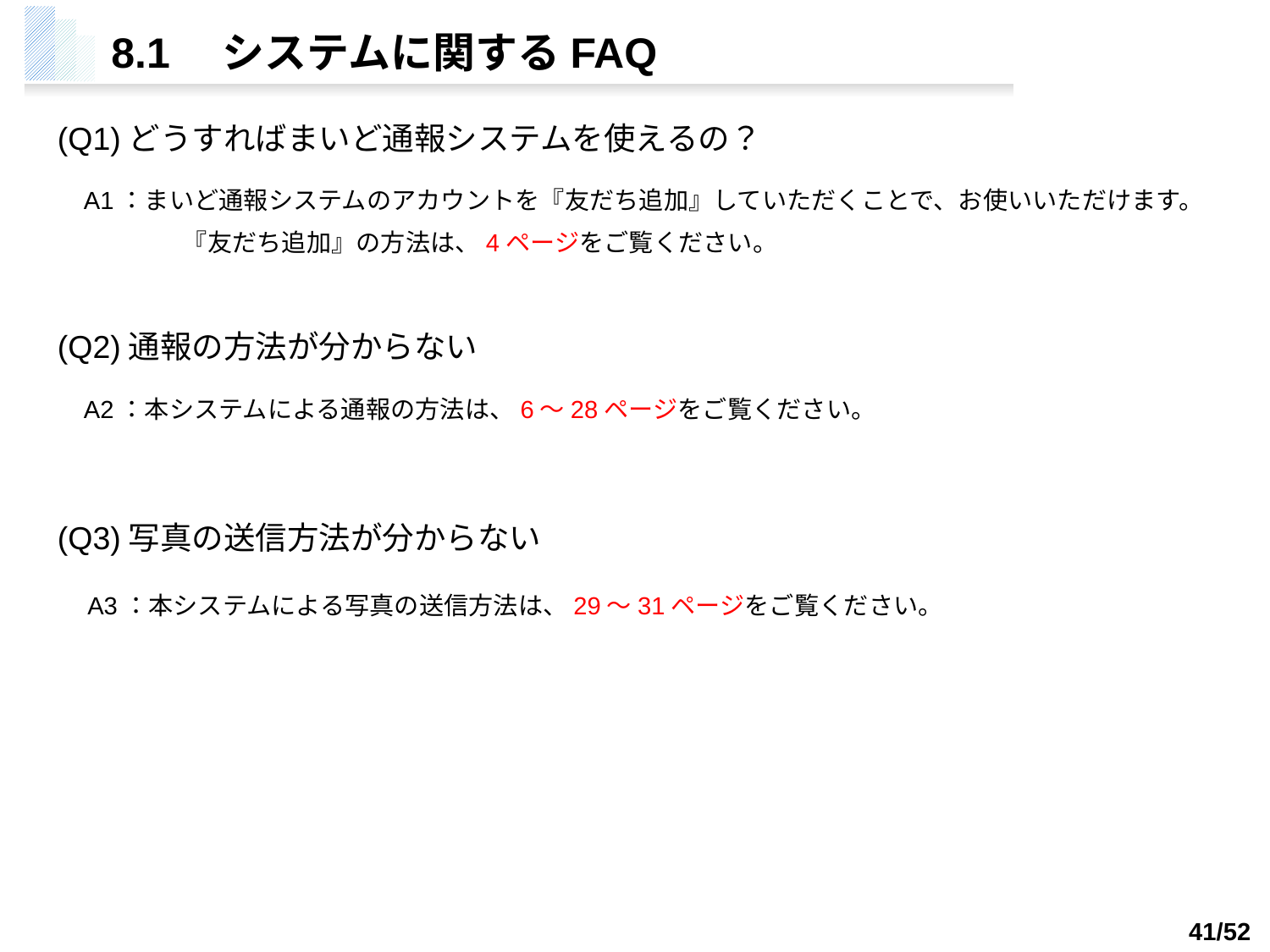

8.1　システムに関するFAQ
(Q1)どうすればまいど通報システムを使えるの？
A1：まいど通報システムのアカウントを『友だち追加』していただくことで、お使いいただけます。
　　　　『友だち追加』の方法は、4ページをご覧ください。
(Q2)通報の方法が分からない
A2：本システムによる通報の方法は、6～28ページをご覧ください。
(Q3)写真の送信方法が分からない
A3：本システムによる写真の送信方法は、29～31ページをご覧ください。